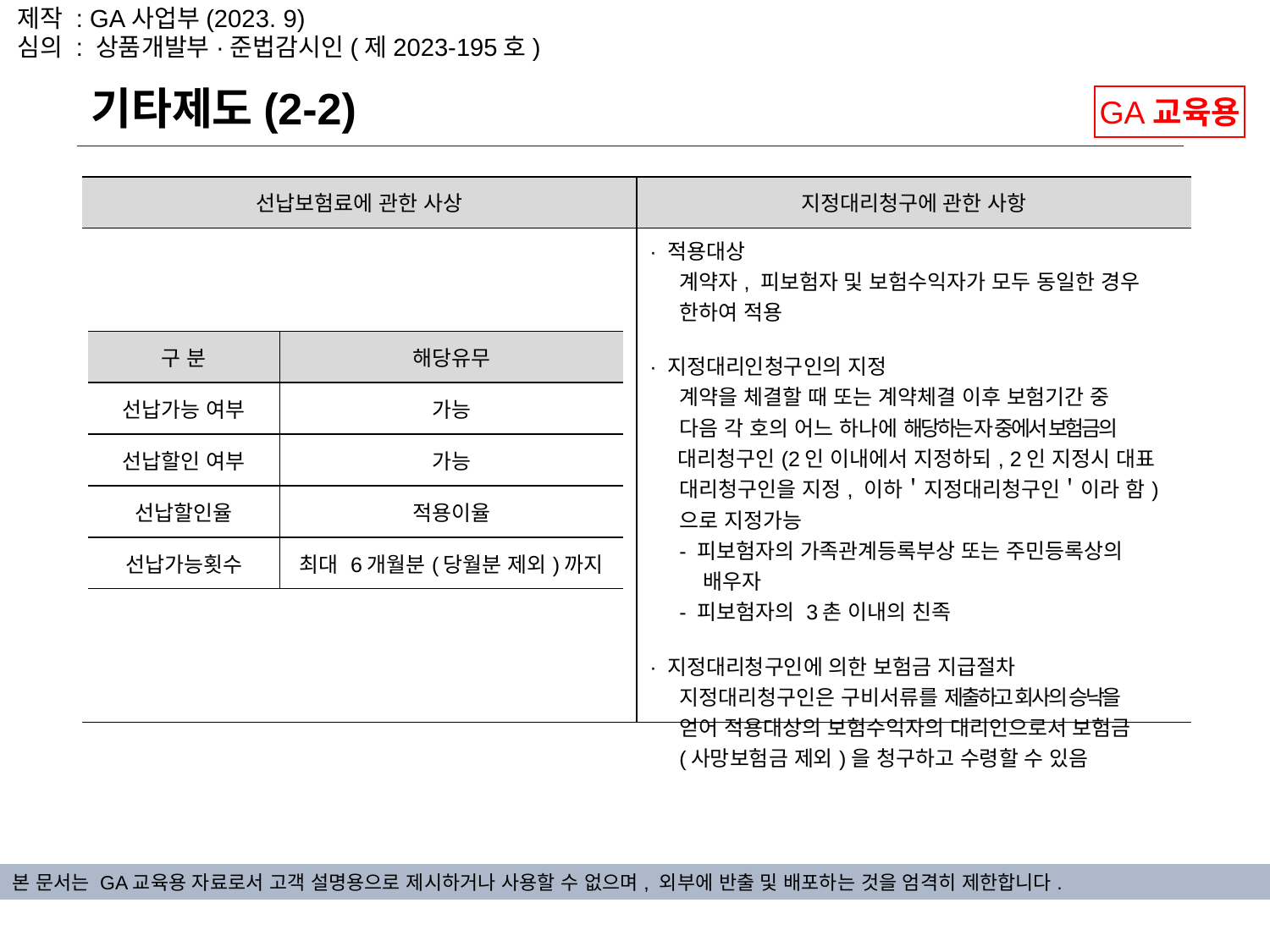

제작 : GA사업부(2023. 9)
심의 : 상품개발부·준법감시인(제2023-195호)
기타제도(2-2)
GA교육용
| 선납보험료에 관한 사상 | 지정대리청구에 관한 사항 |
| --- | --- |
|  | · 적용대상 계약자, 피보험자 및 보험수익자가 모두 동일한 경우 한하여 적용 · 지정대리인청구인의 지정 계약을 체결할 때 또는 계약체결 이후 보험기간 중 다음 각 호의 어느 하나에 해당하는 자 중에서 보험금의 대리청구인(2인 이내에서 지정하되, 2인 지정시 대표 대리청구인을 지정, 이하＇지정대리청구인＇이라 함) 으로 지정가능 - 피보험자의 가족관계등록부상 또는 주민등록상의 배우자 - 피보험자의 3촌 이내의 친족 · 지정대리청구인에 의한 보험금 지급절차 지정대리청구인은 구비서류를 제출하고 회사의 승낙을 얻어 적용대상의 보험수익자의 대리인으로서 보험금 (사망보험금 제외)을 청구하고 수령할 수 있음 |
| 구 분 | 해당유무 |
| --- | --- |
| 선납가능 여부 | 가능 |
| 선납할인 여부 | 가능 |
| 선납할인율 | 적용이율 |
| 선납가능횟수 | 최대 6개월분(당월분 제외)까지 |
본 문서는 GA교육용 자료로서 고객 설명용으로 제시하거나 사용할 수 없으며, 외부에 반출 및 배포하는 것을 엄격히 제한합니다.